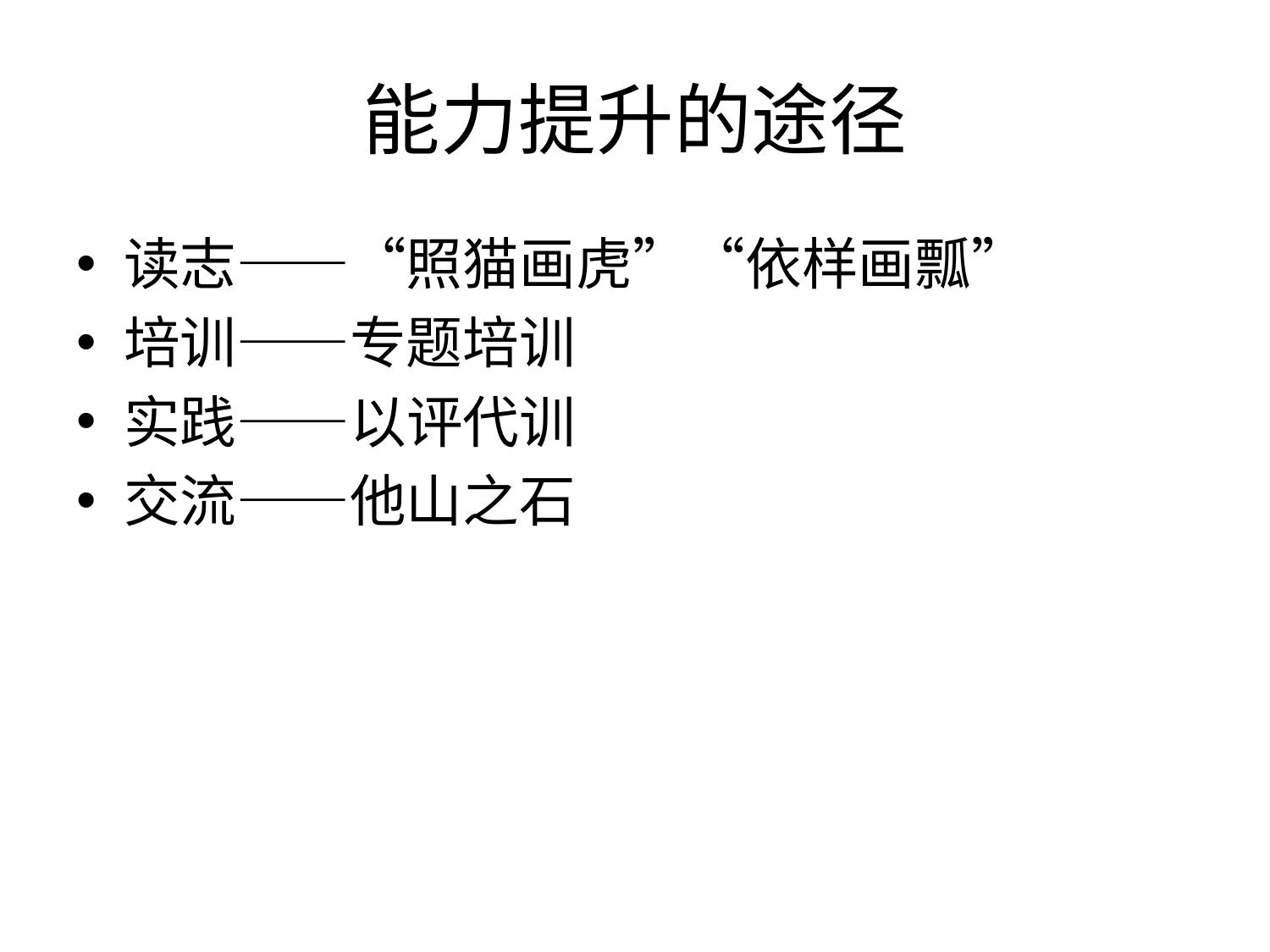

# 能力提升的途径
读志——“照猫画虎”“依样画瓢”
培训——专题培训
实践——以评代训
交流——他山之石